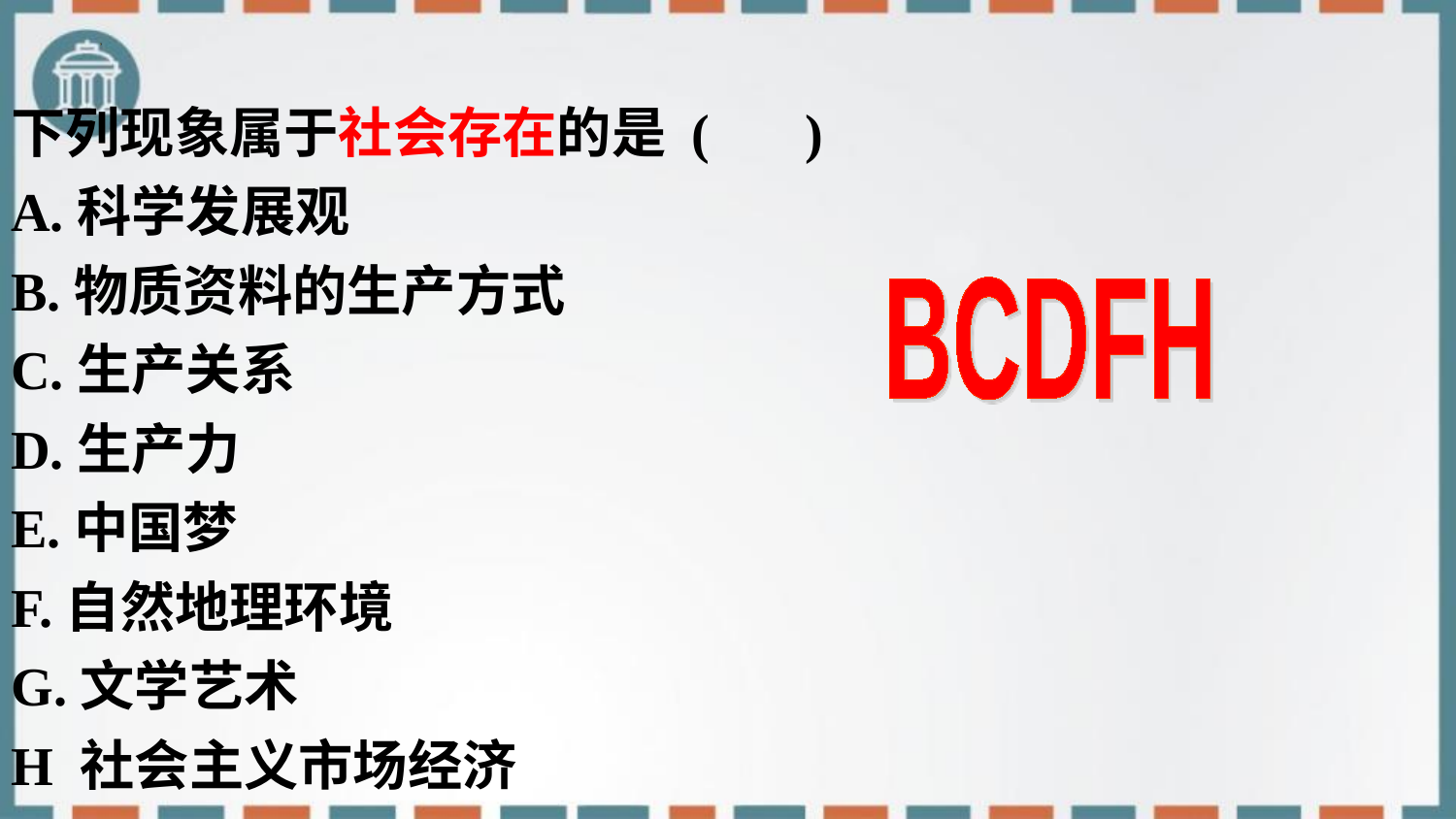

下列现象属于社会存在的是 (       )
A.科学发展观
B.物质资料的生产方式
C.生产关系
D.生产力
E.中国梦
F.自然地理环境
G.文学艺术
H 社会主义市场经济

BCDFH